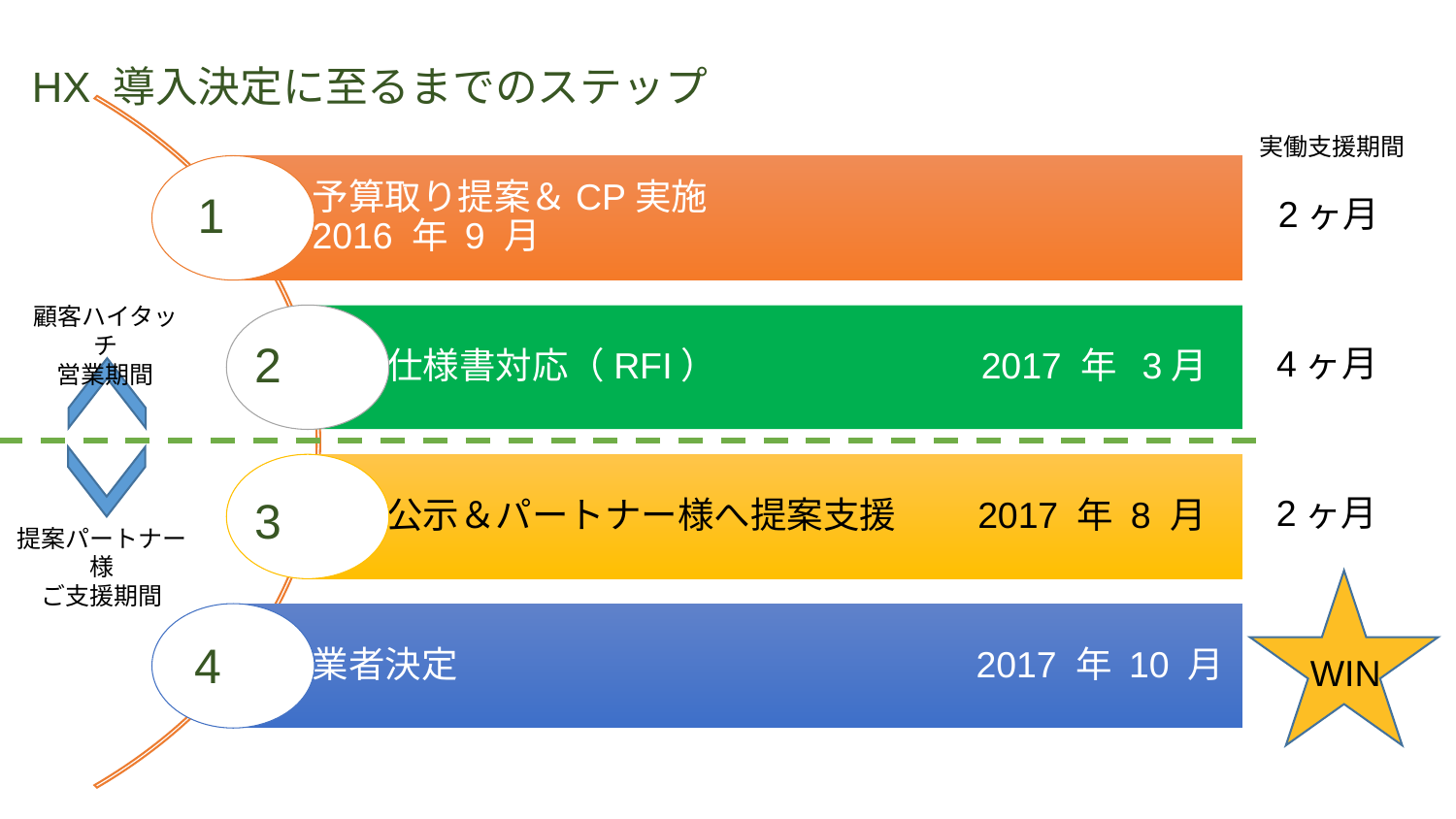

# HX 導入決定に至るまでのステップ
予算取り提案＆CP実施
2016 年 9 月
仕様書対応（RFI）　　　　　　　2017 年  3月
公示＆パートナー様へ提案支援　　2017 年 8 月
業者決定　　　　　　　　　　　　　　2017 年 10 月
1
2
3
4
実働支援期間
2ヶ月
顧客ハイタッチ
営業期間
4ヶ月

2ヶ月
提案パートナー様
ご支援期間

WIN